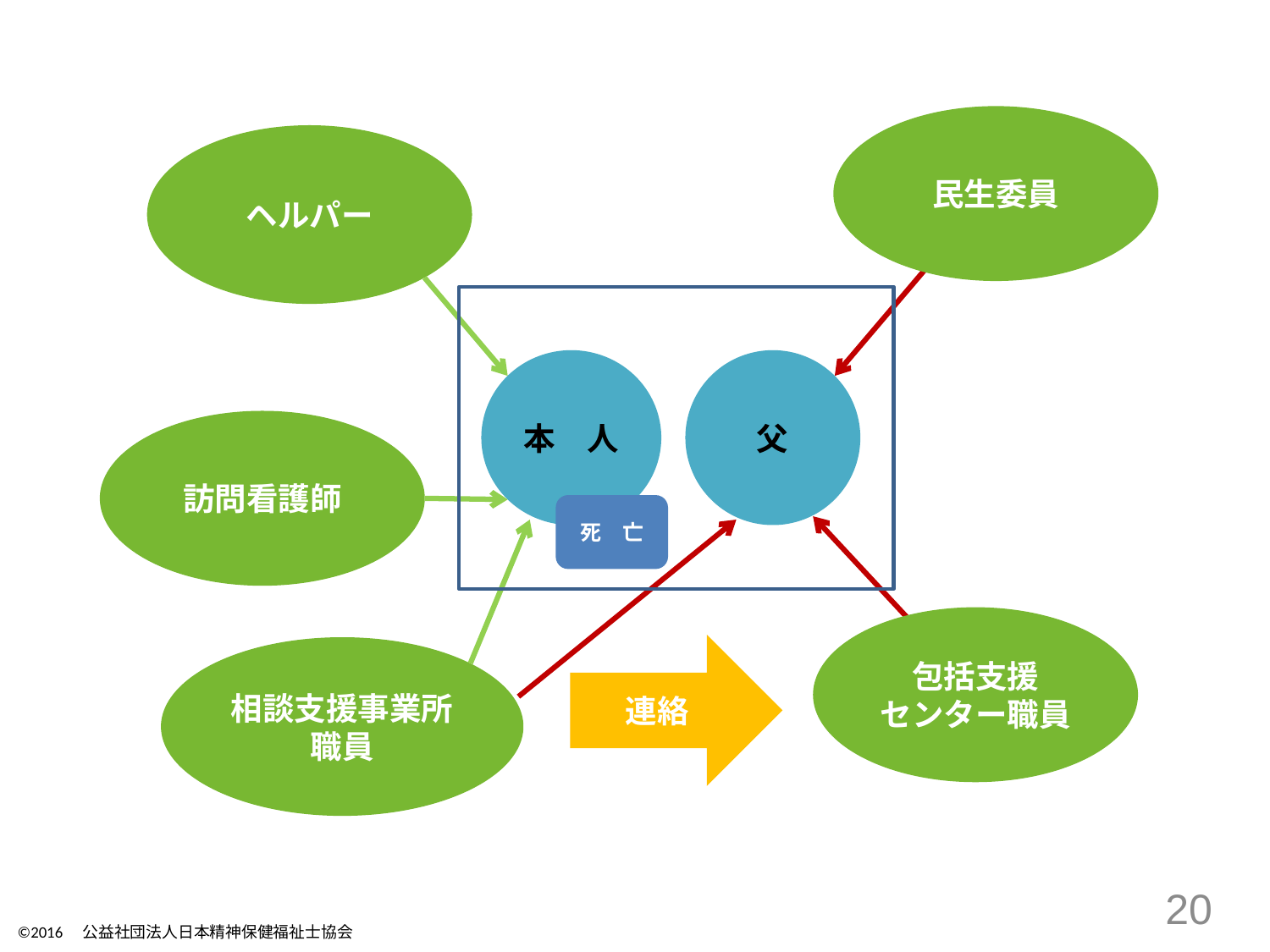

民生委員
ヘルパー

本　人
父
訪問看護師
死　亡
包括支援
センター職員
連絡
相談支援事業所職員
20
©2016　公益社団法人日本精神保健福祉士協会